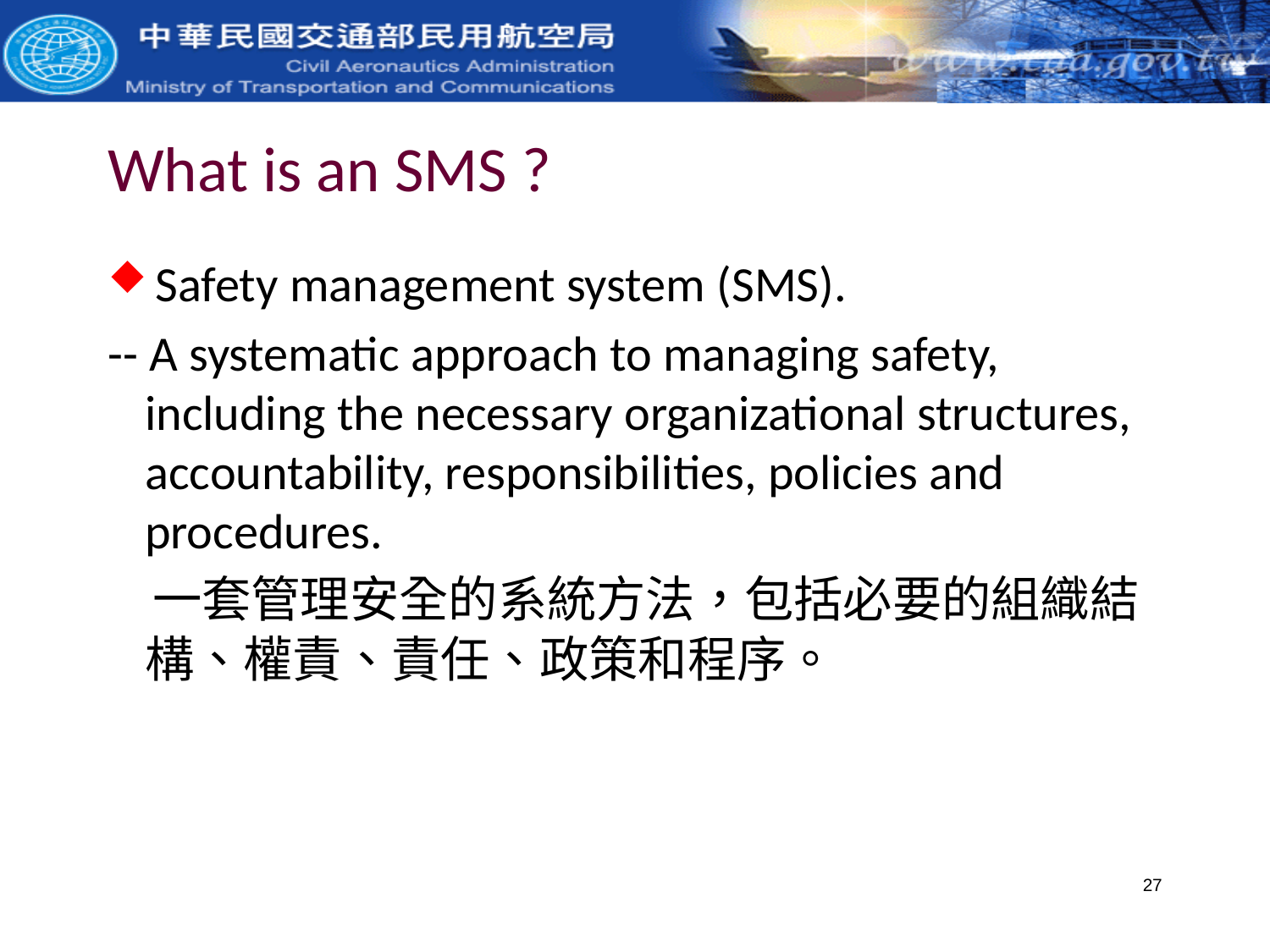

# What is an SMS ?
Safety management system (SMS).
-- A systematic approach to managing safety, including the necessary organizational structures, accountability, responsibilities, policies and procedures.
   一套管理安全的系統方法，包括必要的組織結構、權責、責任、政策和程序。